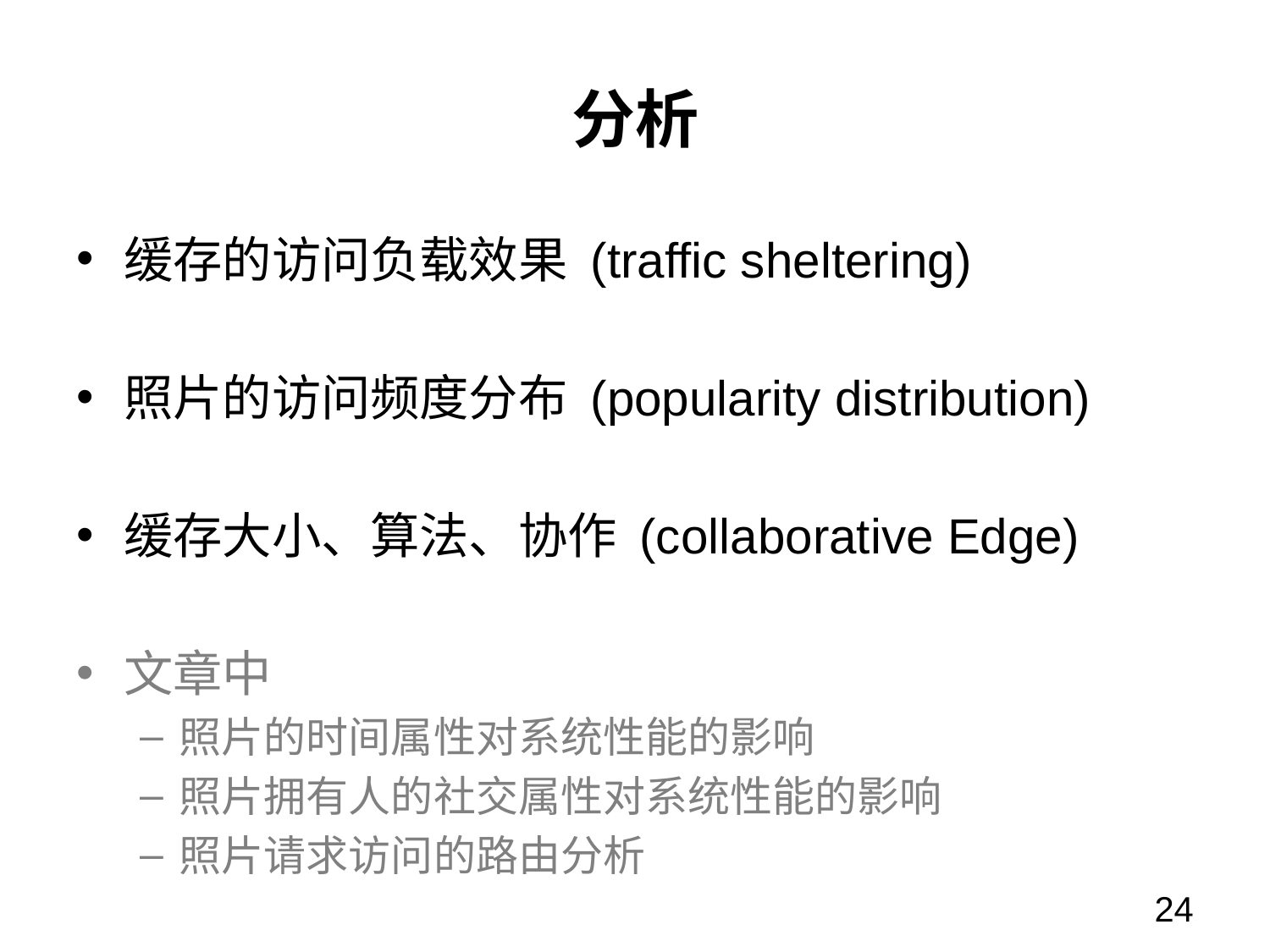

# 分析
缓存的访问负载效果 (traffic sheltering)

照片的访问频度分布 (popularity distribution)

缓存大小、算法、协作 (collaborative Edge)

文章中
照片的时间属性对系统性能的影响
照片拥有人的社交属性对系统性能的影响
照片请求访问的路由分析
24